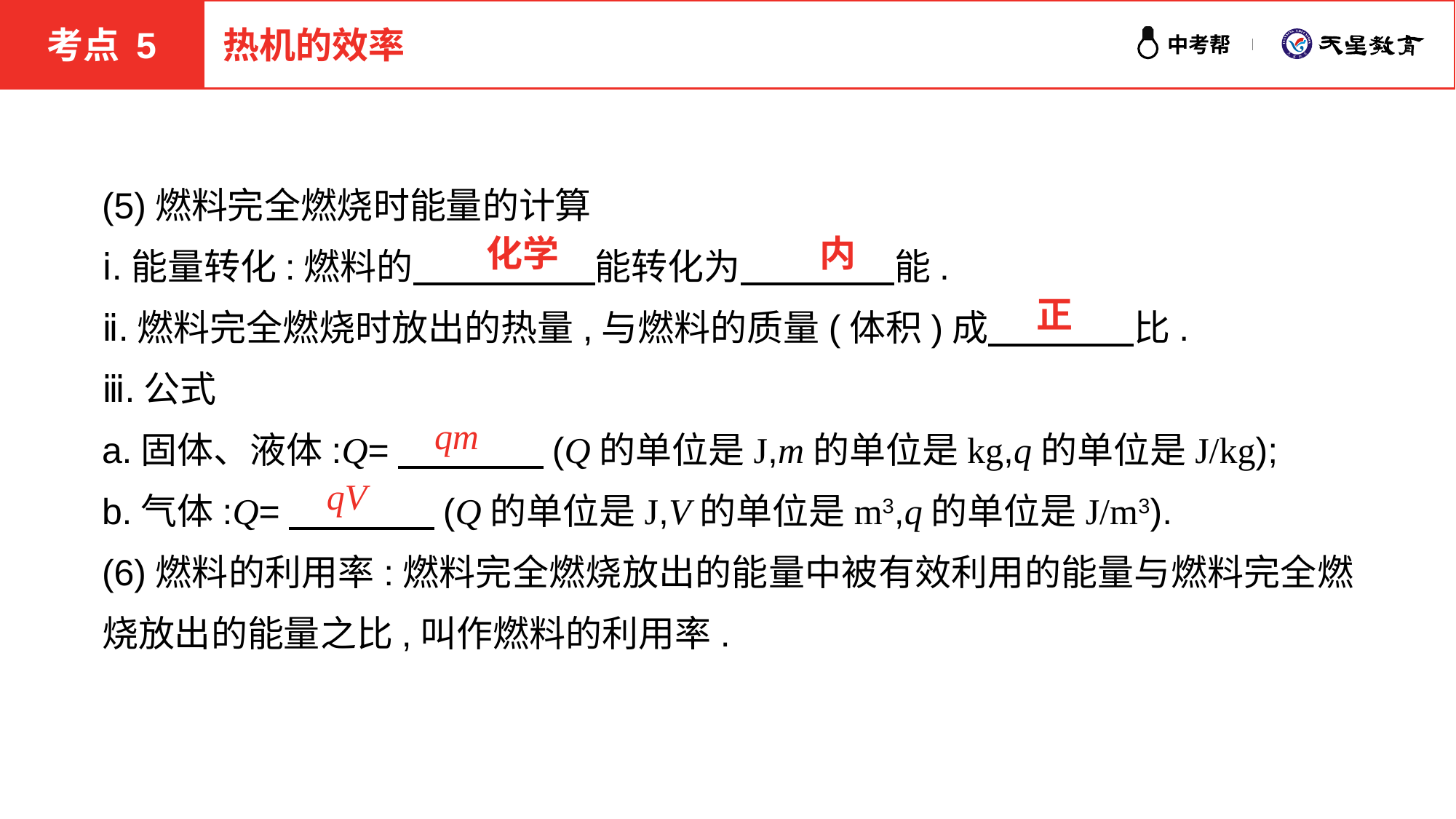

考点 5
热机的效率
(5)燃料完全燃烧时能量的计算
ⅰ.能量转化:燃料的　　　　　能转化为　　　　 能.
ⅱ.燃料完全燃烧时放出的热量,与燃料的质量(体积)成　　　　比.
ⅲ.公式
a.固体、液体:Q=　　　　(Q的单位是J,m的单位是kg,q的单位是J/kg);
b.气体:Q=　　　　(Q的单位是J,V的单位是m3,q的单位是J/m3).
(6)燃料的利用率:燃料完全燃烧放出的能量中被有效利用的能量与燃料完全燃烧放出的能量之比,叫作燃料的利用率.
化学
内
正
qm
qV